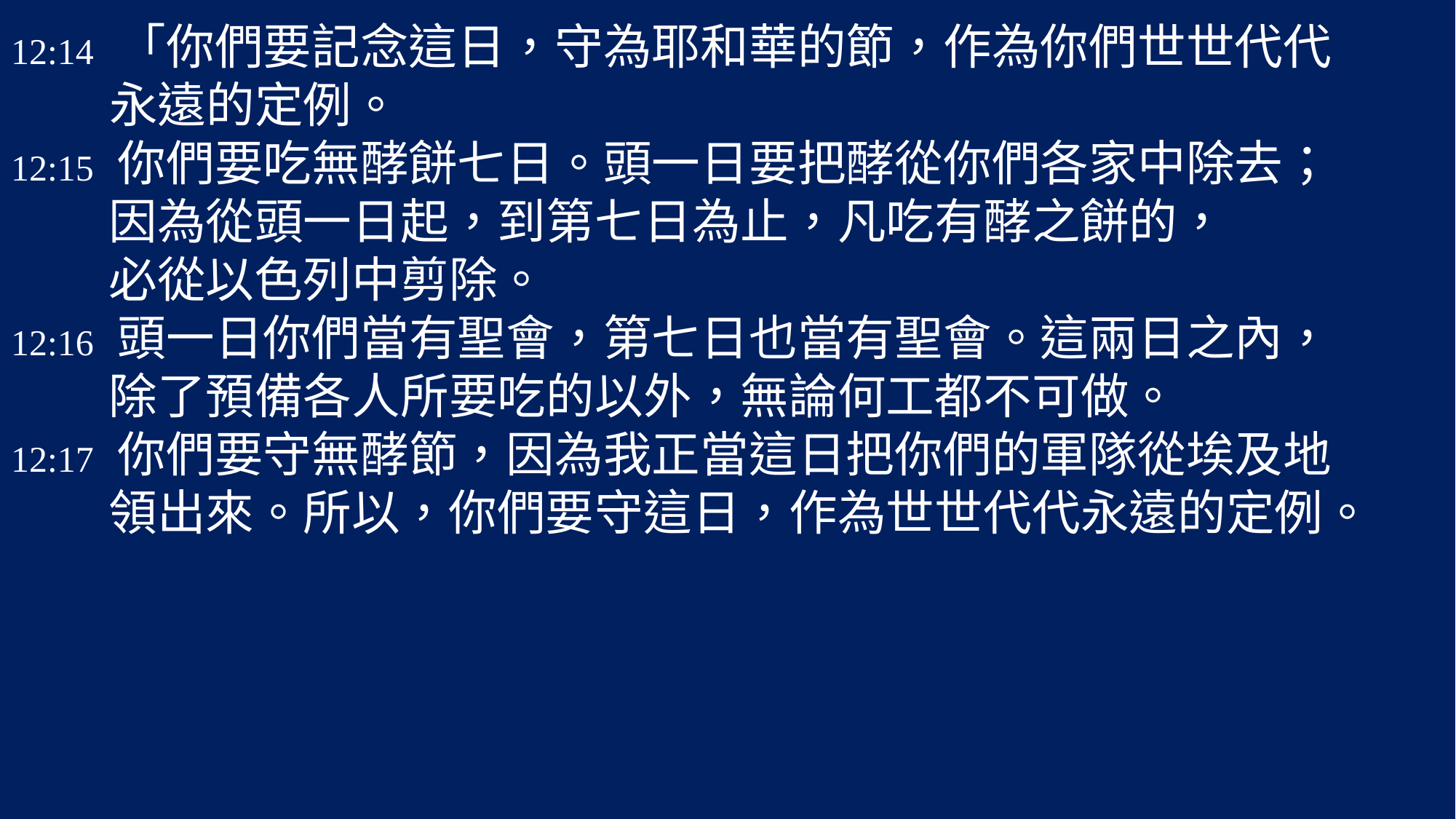

# 12:14 「你們要記念這日，守為耶和華的節，作為你們世世代代 永遠的定例。 12:15 你們要吃無酵餅七日。頭一日要把酵從你們各家中除去； 因為從頭一日起，到第七日為止，凡吃有酵之餅的， 必從以色列中剪除。 12:16 頭一日你們當有聖會，第七日也當有聖會。這兩日之內， 除了預備各人所要吃的以外，無論何工都不可做。 12:17 你們要守無酵節，因為我正當這日把你們的軍隊從埃及地 領出來。所以，你們要守這日，作為世世代代永遠的定例。